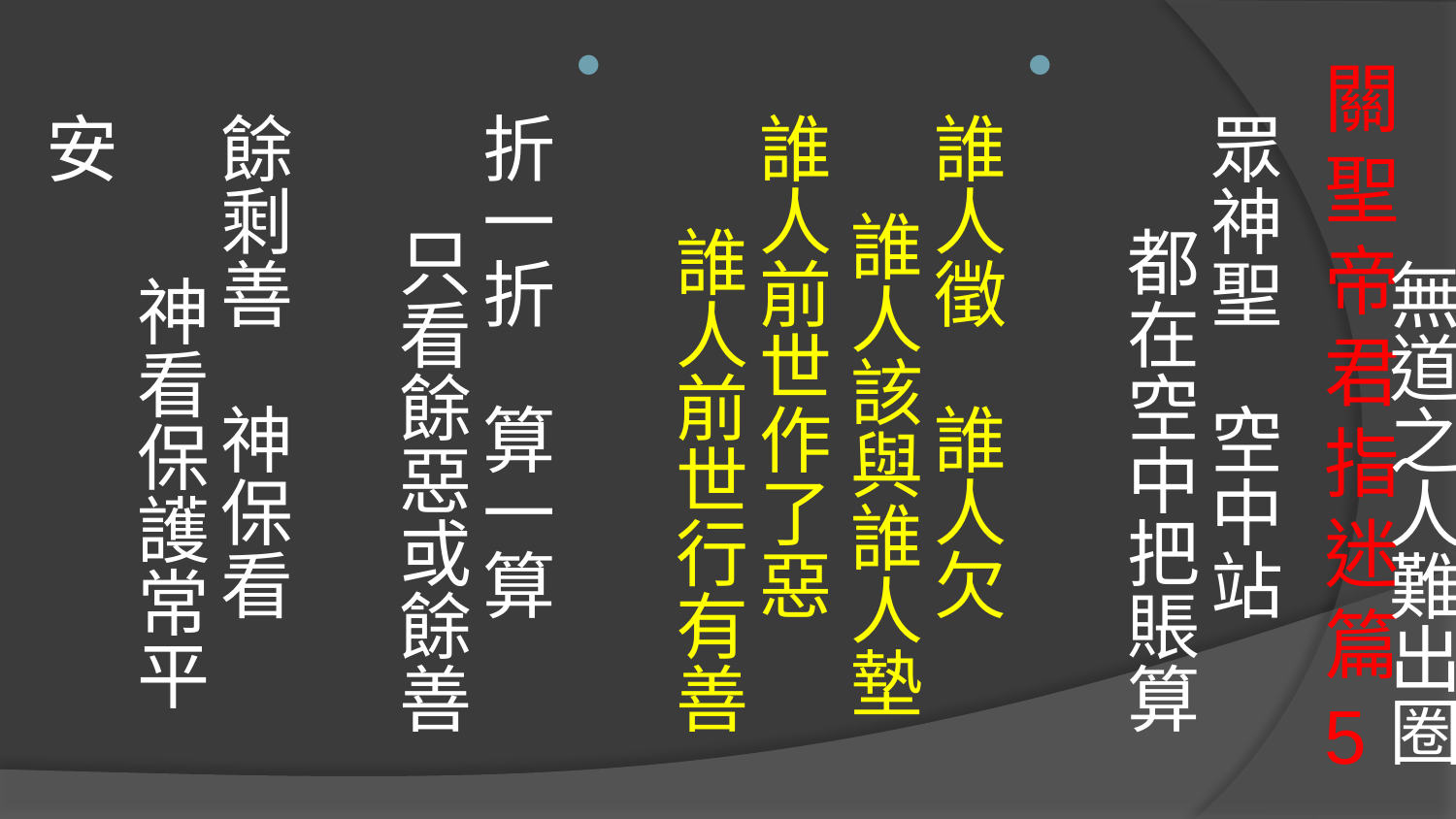

修道人人出劫走　              無道之人難出圈　
眾神聖　空中站　            都在空中把賬算
誰人徵　誰人欠　           誰人該與誰人墊
誰人前世作了惡　            誰人前世行有善
折一折　算一算　            只看餘惡或餘善　
餘剩善　神保看　               神看保護常平安
# 關聖帝君指迷篇5